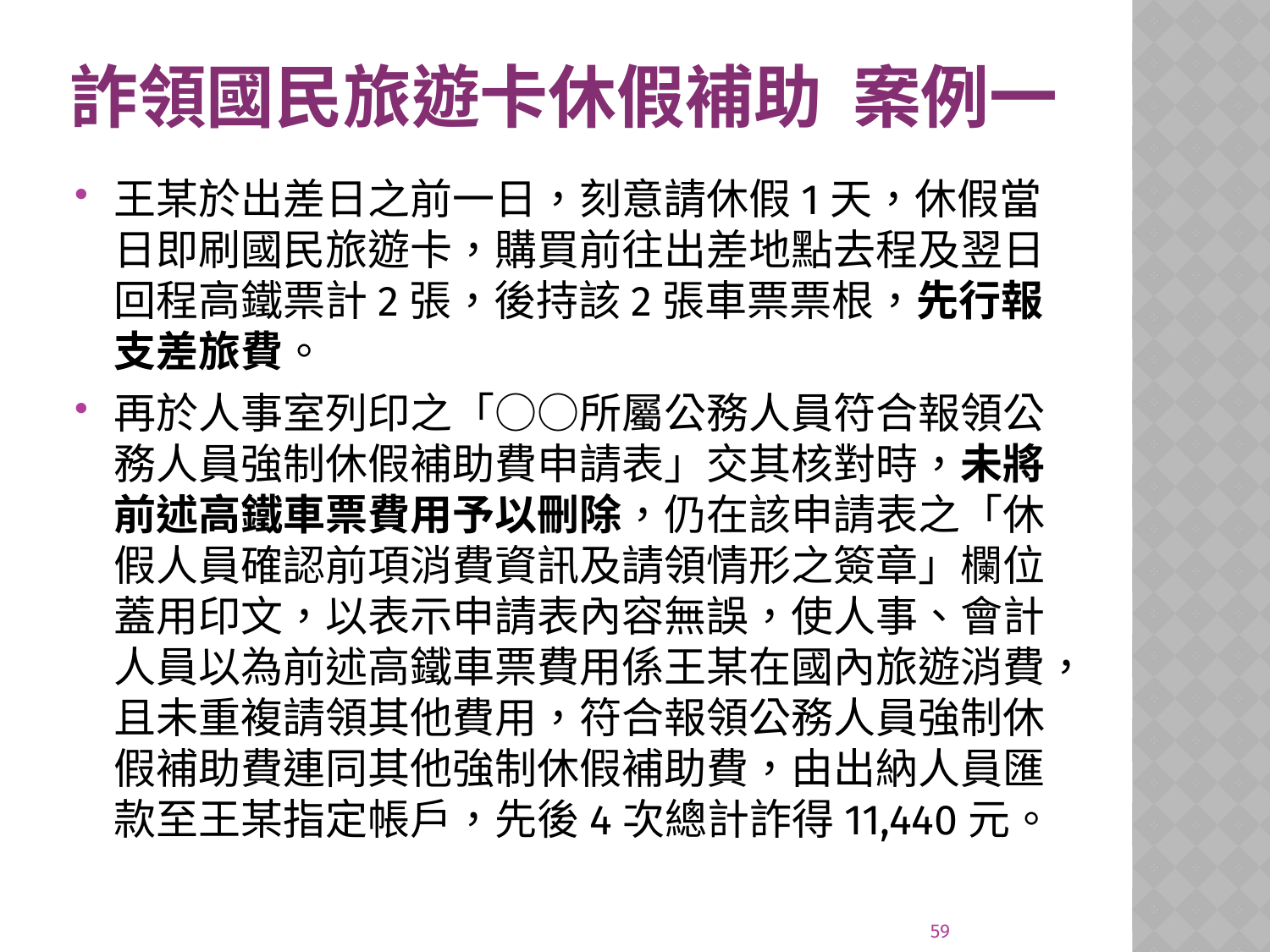

# 詐領國民旅遊卡休假補助  案例一
王某於出差日之前一日，刻意請休假1天，休假當日即刷國民旅遊卡，購買前往出差地點去程及翌日回程高鐵票計2張，後持該2張車票票根，先行報支差旅費。
再於人事室列印之「○○所屬公務人員符合報領公務人員強制休假補助費申請表」交其核對時，未將前述高鐵車票費用予以刪除，仍在該申請表之「休假人員確認前項消費資訊及請領情形之簽章」欄位蓋用印文，以表示申請表內容無誤，使人事、會計人員以為前述高鐵車票費用係王某在國內旅遊消費，且未重複請領其他費用，符合報領公務人員強制休假補助費連同其他強制休假補助費，由出納人員匯款至王某指定帳戶，先後4次總計詐得11,440元。
59